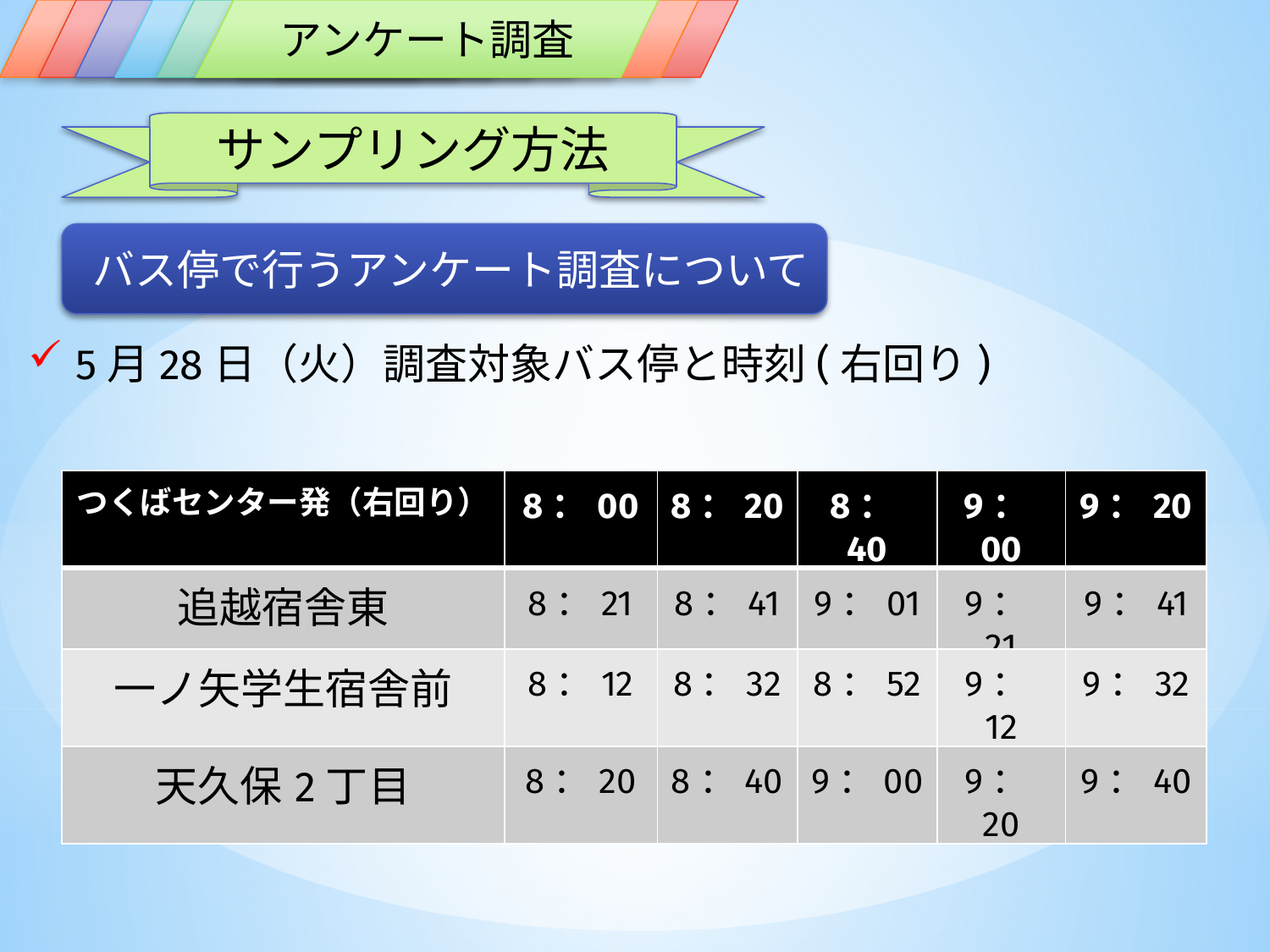

背景
問題提起
目標
現状
現地調査
アンケート調査
予備調査
参考文献

サンプリング方法

バス停で行うアンケート調査について
5月28日（火）調査対象バス停と時刻(右回り)

| つくばセンター発（右回り） | 8：00 | 8：20 | 8：40 | 9：00 | 9：20 |
| --- | --- | --- | --- | --- | --- |
| 追越宿舎東 | 8：21 | 8：41 | 9：01 | 9：21 | 9：41 |
| 一ノ矢学生宿舎前 | 8：12 | 8：32 | 8：52 | 9：12 | 9：32 |
| 天久保2丁目 | 8：20 | 8：40 | 9：00 | 9：20 | 9：40 |